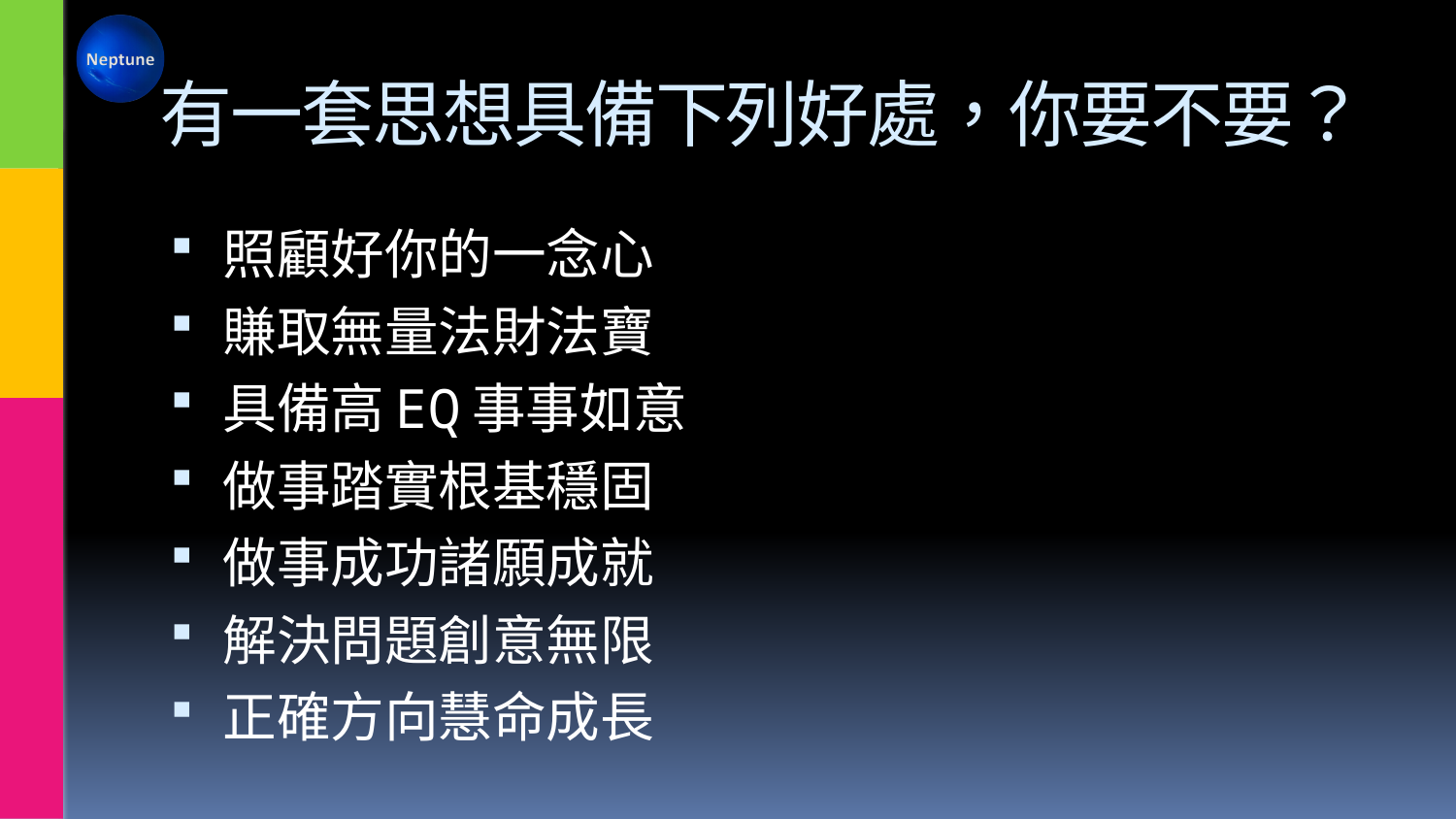

# 有一套思想具備下列好處，你要不要？
照顧好你的一念心
賺取無量法財法寶
具備高EQ事事如意
做事踏實根基穩固
做事成功諸願成就
解決問題創意無限
正確方向慧命成長